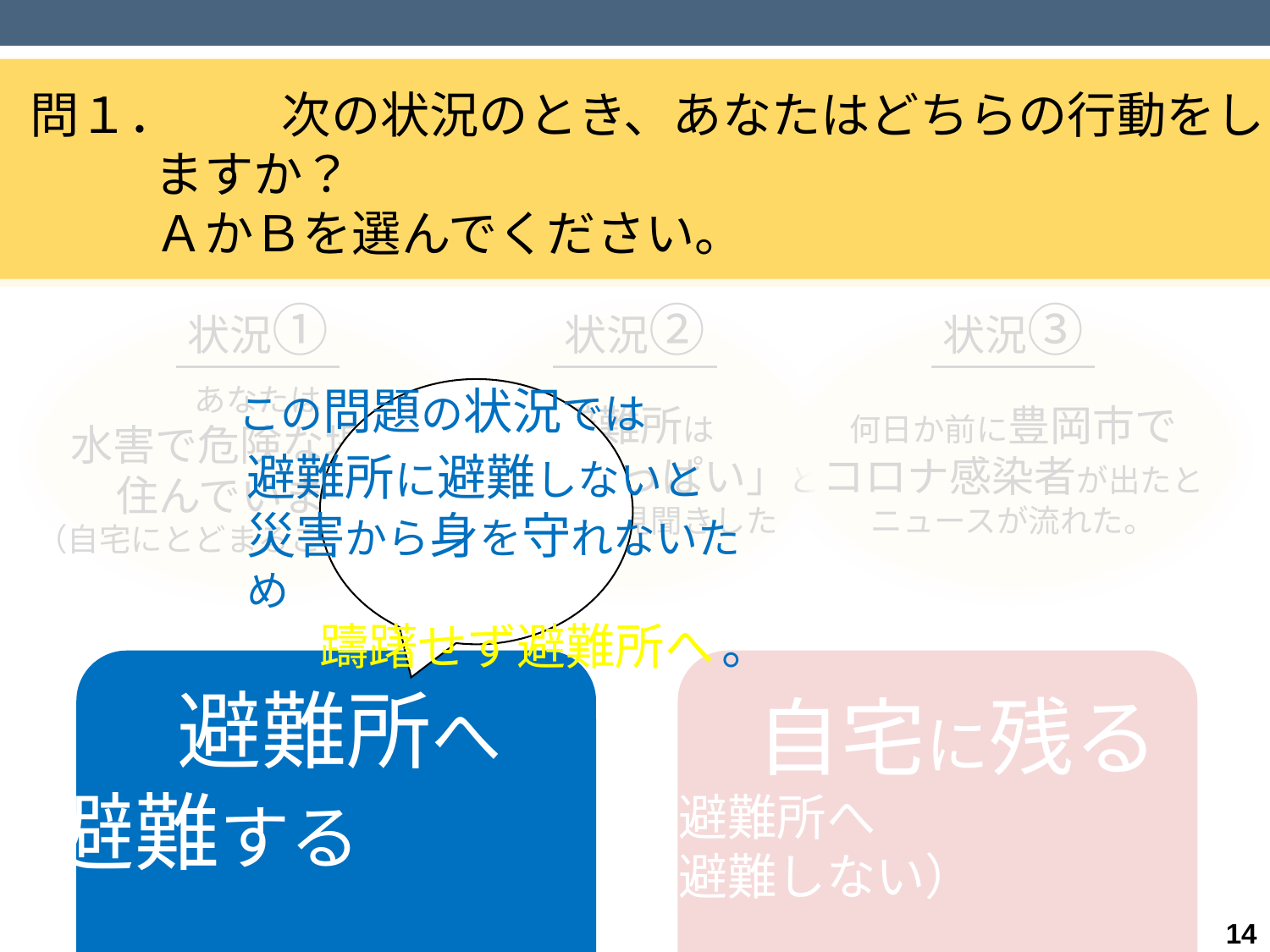

問１．	次の状況のとき、あなたはどちらの行動をしますか？
ＡかＢを選んでください。

状況①

あなたは
水害で危険な場所に
住んでいます。
（自宅にとどまることが危険）
状況②

避難所は
「人でいっぱい」と
ＳＮＳで見聞きした
状況③

何日か前に豊岡市で
コロナ感染者が出たと
ニュースが流れた。

この問題の状況では
避難所に避難しないと
災害から身を守れないため
躊躇せず避難所へ 。

Ａ.	避難所へ
避難する

Ｂ.	自宅に残る
（避難所へ
　避難しない）
14